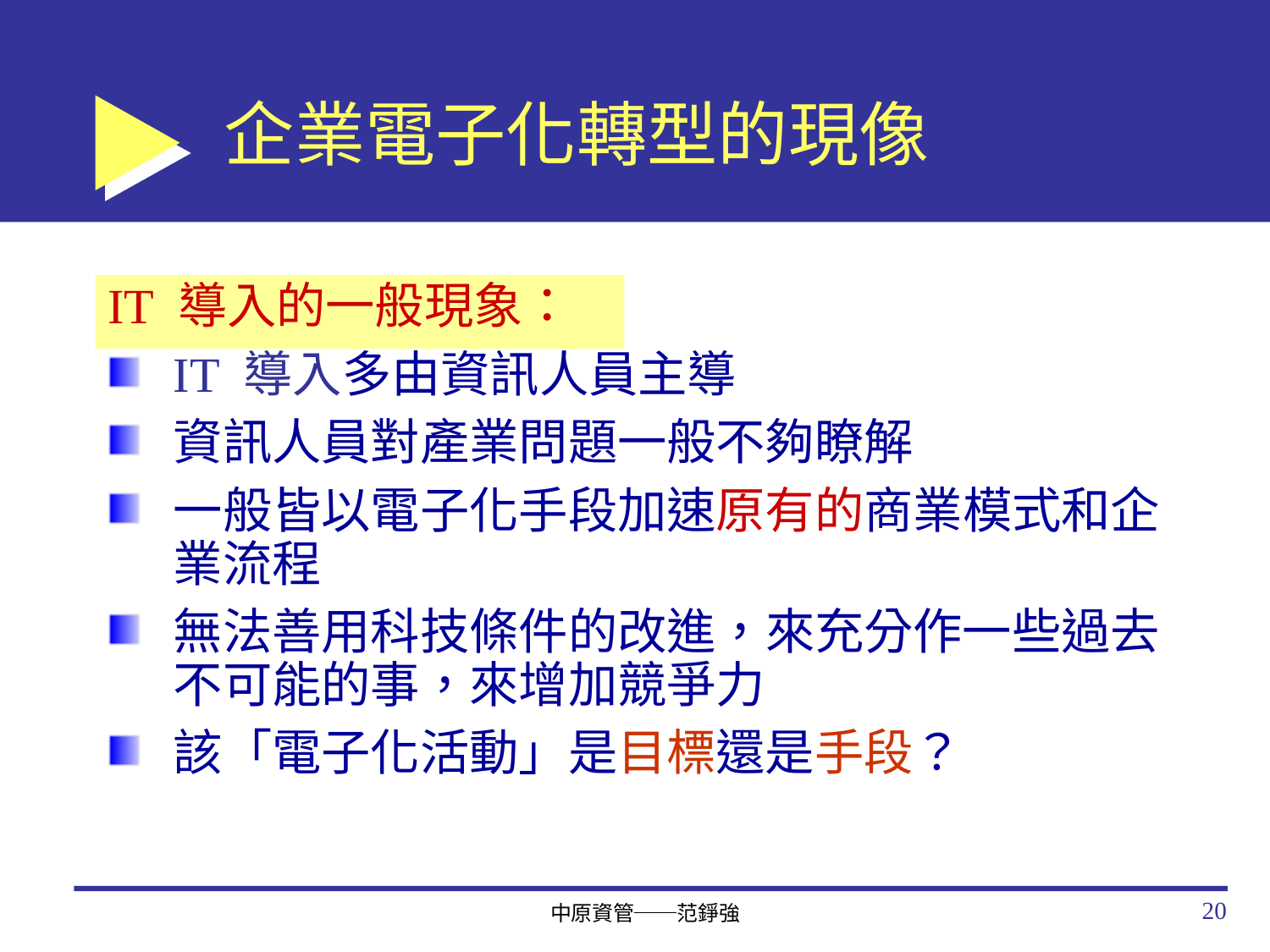

# 企業電子化轉型的現像

IT 導入的一般現象：
IT 導入多由資訊人員主導
資訊人員對產業問題一般不夠瞭解
一般皆以電子化手段加速原有的商業模式和企業流程
無法善用科技條件的改進，來充分作一些過去不可能的事，來增加競爭力
該「電子化活動」是目標還是手段？
20